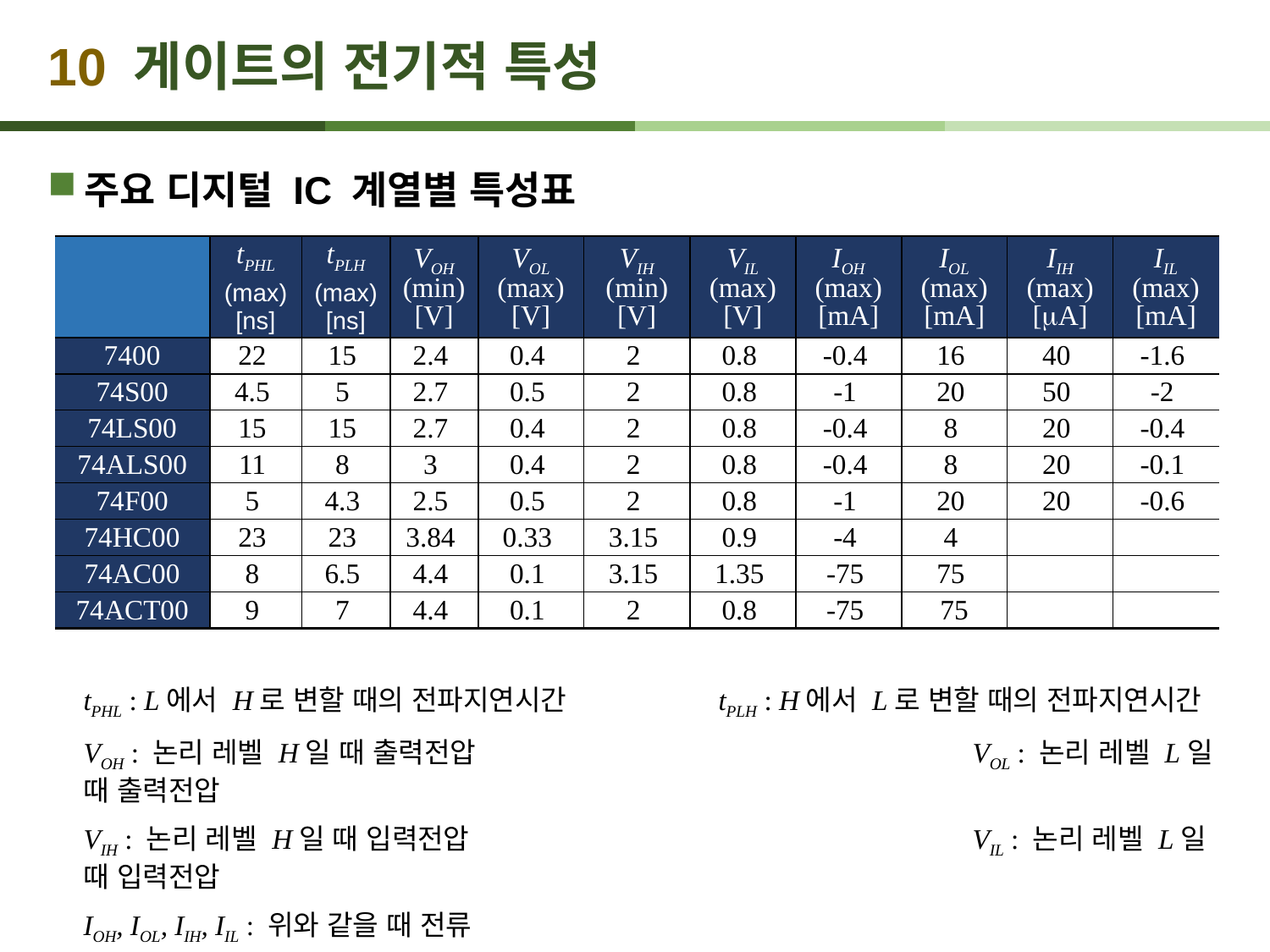

# 10 게이트의 전기적 특성
주요 디지털 IC 계열별 특성표

|  | tPHL (max) [ns] | tPLH (max) [ns] | VOH (min) [V] | VOL (max) [V] | VIH (min) [V] | VIL (max) [V] | IOH (max) [mA] | IOL (max) [mA] | IIH (max) [μA] | IIL (max) [mA] |
| --- | --- | --- | --- | --- | --- | --- | --- | --- | --- | --- |
| 7400 | 22 | 15 | 2.4 | 0.4 | 2 | 0.8 | -0.4 | 16 | 40 | -1.6 |
| 74S00 | 4.5 | 5 | 2.7 | 0.5 | 2 | 0.8 | -1 | 20 | 50 | -2 |
| 74LS00 | 15 | 15 | 2.7 | 0.4 | 2 | 0.8 | -0.4 | 8 | 20 | -0.4 |
| 74ALS00 | 11 | 8 | 3 | 0.4 | 2 | 0.8 | -0.4 | 8 | 20 | -0.1 |
| 74F00 | 5 | 4.3 | 2.5 | 0.5 | 2 | 0.8 | -1 | 20 | 20 | -0.6 |
| 74HC00 | 23 | 23 | 3.84 | 0.33 | 3.15 | 0.9 | -4 | 4 |  |  |
| 74AC00 | 8 | 6.5 | 4.4 | 0.1 | 3.15 | 1.35 | -75 | 75 |  |  |
| 74ACT00 | 9 | 7 | 4.4 | 0.1 | 2 | 0.8 | -75 | 75 |  |  |
tPHL : L에서 H로 변할 때의 전파지연시간		tPLH : H에서 L로 변할 때의 전파지연시간
VOH : 논리 레벨 H일 때 출력전압				VOL : 논리 레벨 L일 때 출력전압
VIH : 논리 레벨 H일 때 입력전압				VIL : 논리 레벨 L일 때 입력전압
IOH, IOL, IIH, IIL : 위와 같을 때 전류